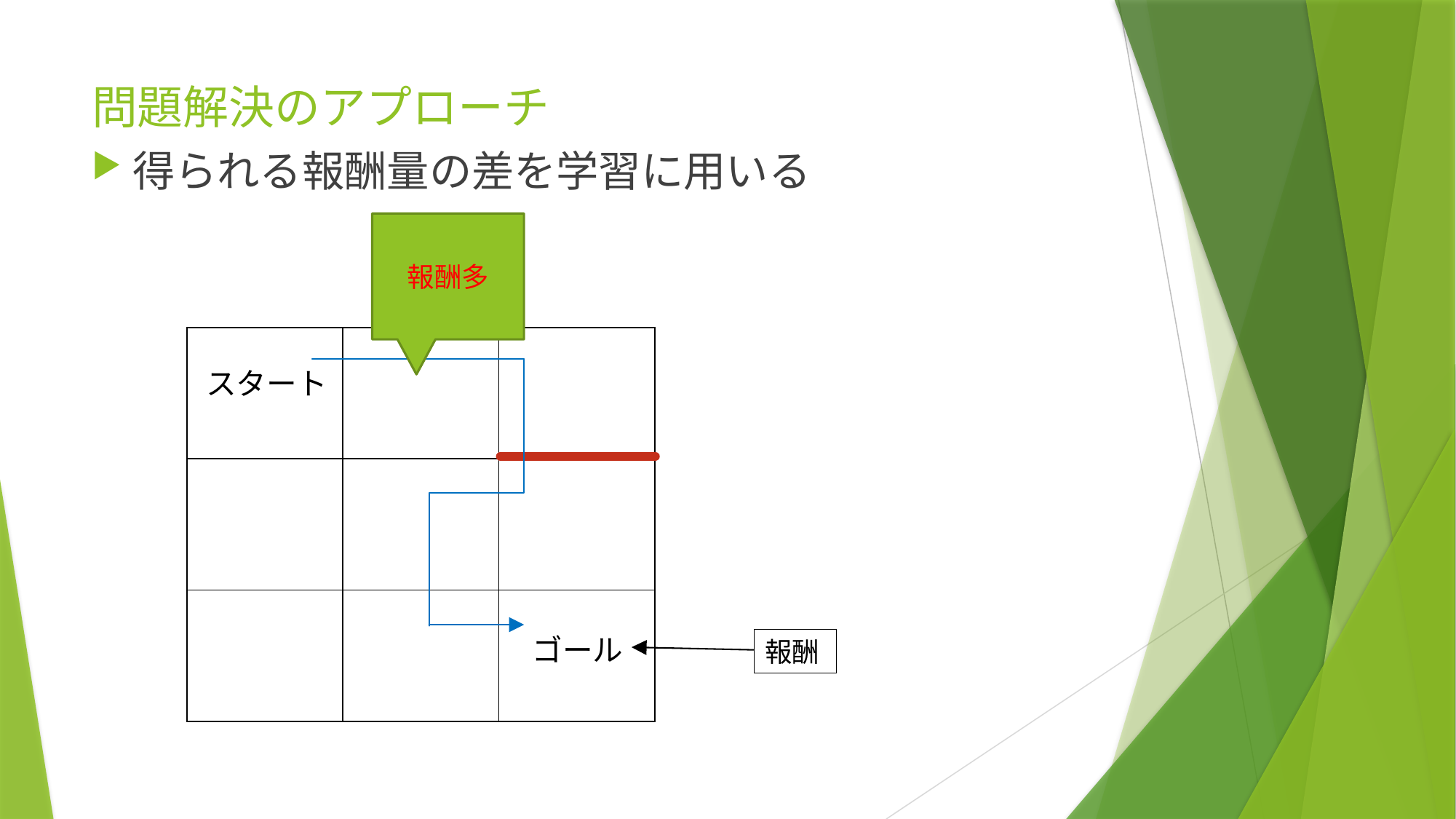

# 問題解決のアプローチ
得られる報酬量の差を学習に用いる
報酬多
|  |  |  |
| --- | --- | --- |
|  |  |  |
|  |  |  |
スタート
ゴール
報酬